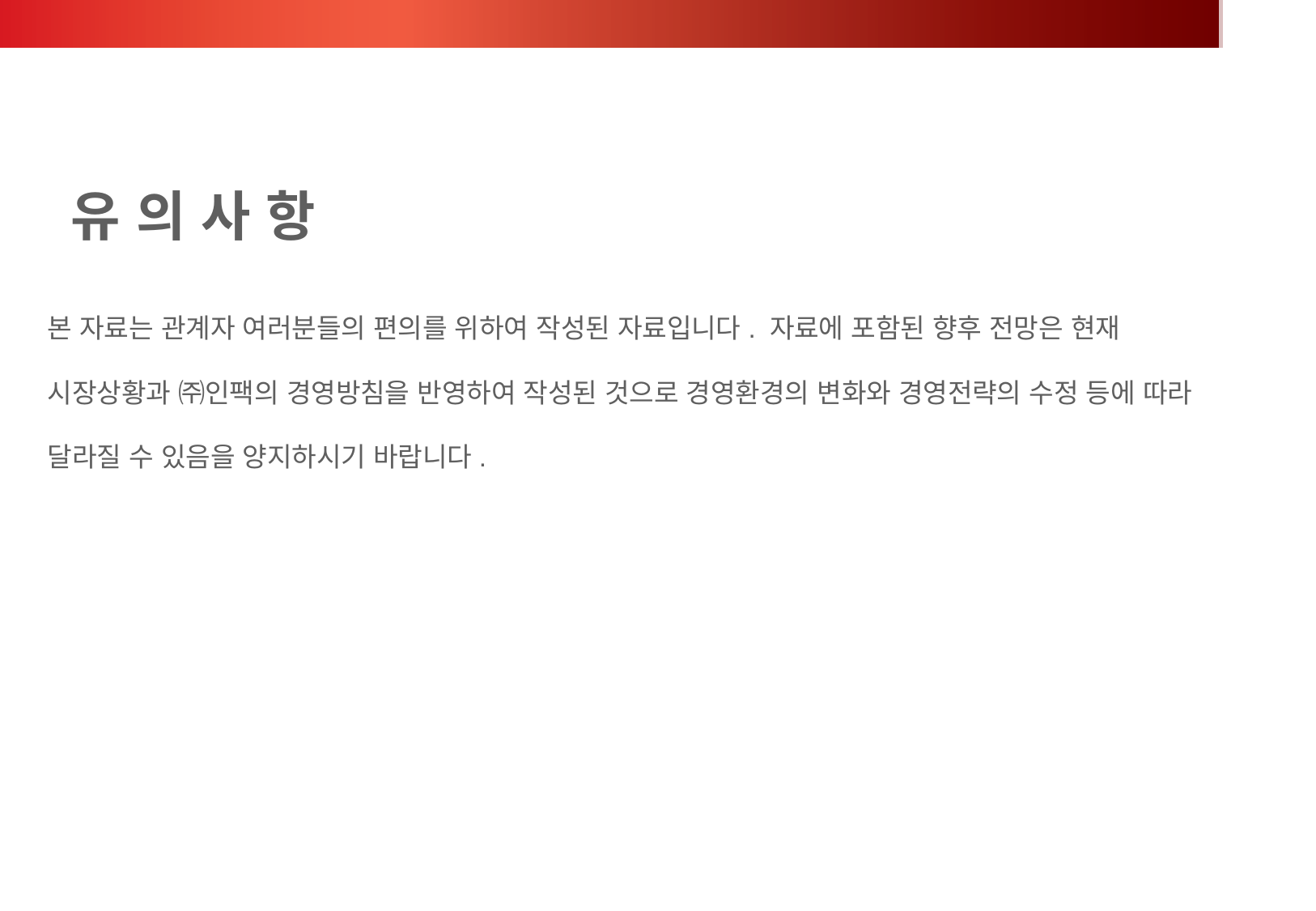

유 의 사 항
본 자료는 관계자 여러분들의 편의를 위하여 작성된 자료입니다. 자료에 포함된 향후 전망은 현재 시장상황과 ㈜인팩의 경영방침을 반영하여 작성된 것으로 경영환경의 변화와 경영전략의 수정 등에 따라 달라질 수 있음을 양지하시기 바랍니다.